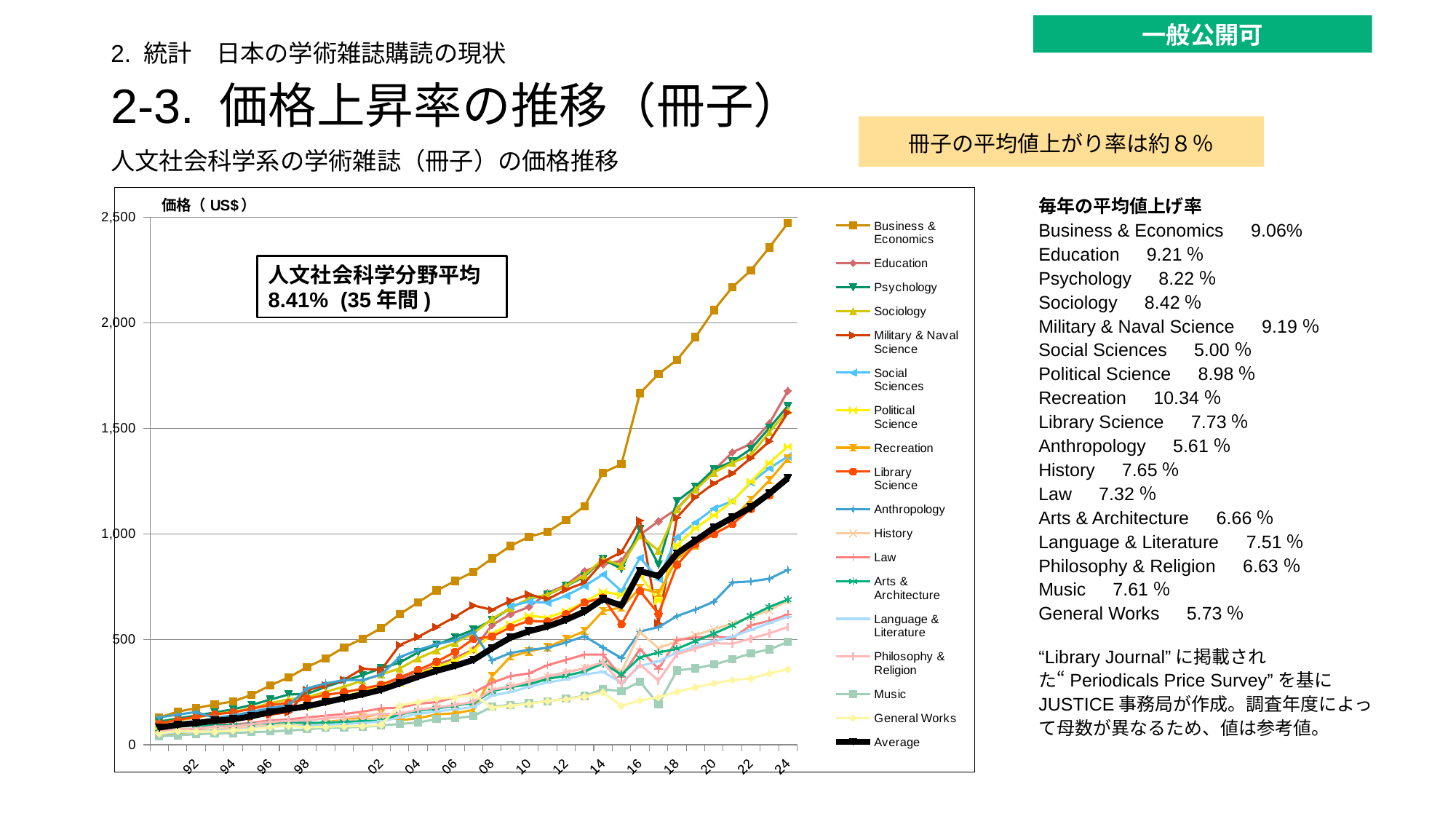

一般公開可
2. 統計　日本の学術雑誌購読の現状
# 2-3. 価格上昇率の推移（冊子）
冊子の平均値上がり率は約８％
人文社会科学系の学術雑誌（冊子）の価格推移

[unsupported chart]

毎年の平均値上げ率
Business & Economics　9.06%
Education　9.21％
Psychology　8.22％
Sociology　8.42％
Military & Naval Science　9.19％
Social Sciences　5.00％
Political Science　8.98％
Recreation　10.34％
Library Science　7.73％
Anthropology　5.61％
History　7.65％
Law　7.32％
Arts & Architecture　6.66％
Language & Literature　7.51％
Philosophy & Religion　6.63％
Music　7.61％
General Works　5.73％
人文社会科学分野平均
8.41%  (35年間)
“Library Journal”に掲載された“Periodicals Price Survey”を基にJUSTICE事務局が作成。調査年度によって母数が異なるため、値は参考値。